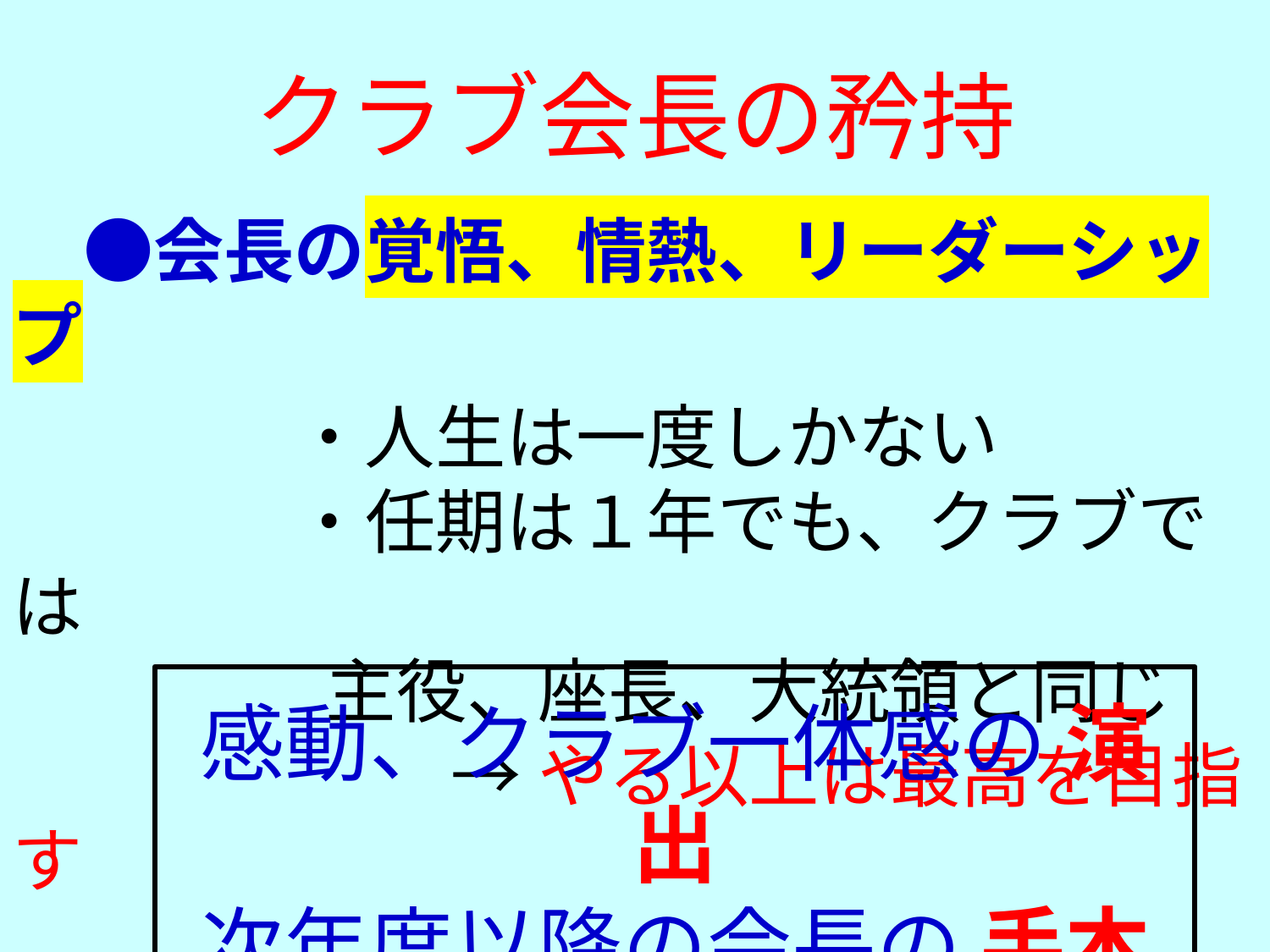

クラブ会長の矜持
　●会長の覚悟、情熱、リーダーシップ

　　　　・人生は一度しかない
　　　　・任期は１年でも、クラブでは
　　　　  主役、座長、大統領と同じ
　　　　　　 → やる以上は最高を目指す

感動、クラブ一体感の 演出
次年度以降の会長の 手本